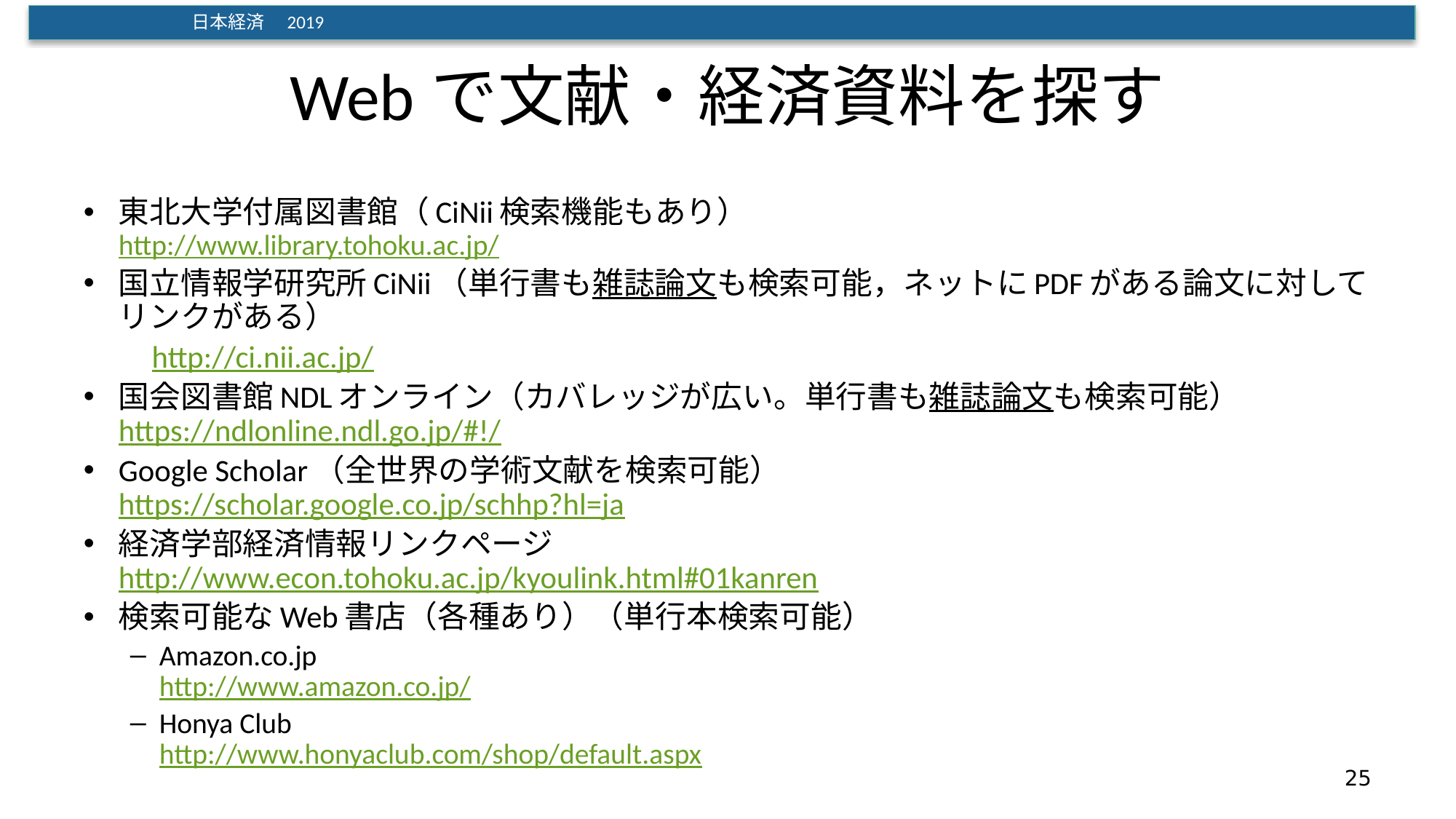

# Webで文献・経済資料を探す
東北大学付属図書館（CiNii検索機能もあり）
http://www.library.tohoku.ac.jp/
国立情報学研究所CiNii（単行書も雑誌論文も検索可能，ネットにPDFがある論文に対してリンクがある）
　　http://ci.nii.ac.jp/
国会図書館NDLオンライン（カバレッジが広い。単行書も雑誌論文も検索可能）
https://ndlonline.ndl.go.jp/#!/
Google Scholar（全世界の学術文献を検索可能）
https://scholar.google.co.jp/schhp?hl=ja
経済学部経済情報リンクページ
http://www.econ.tohoku.ac.jp/kyoulink.html#01kanren
検索可能なWeb書店（各種あり）（単行本検索可能）
Amazon.co.jp
http://www.amazon.co.jp/
Honya Club
http://www.honyaclub.com/shop/default.aspx

25